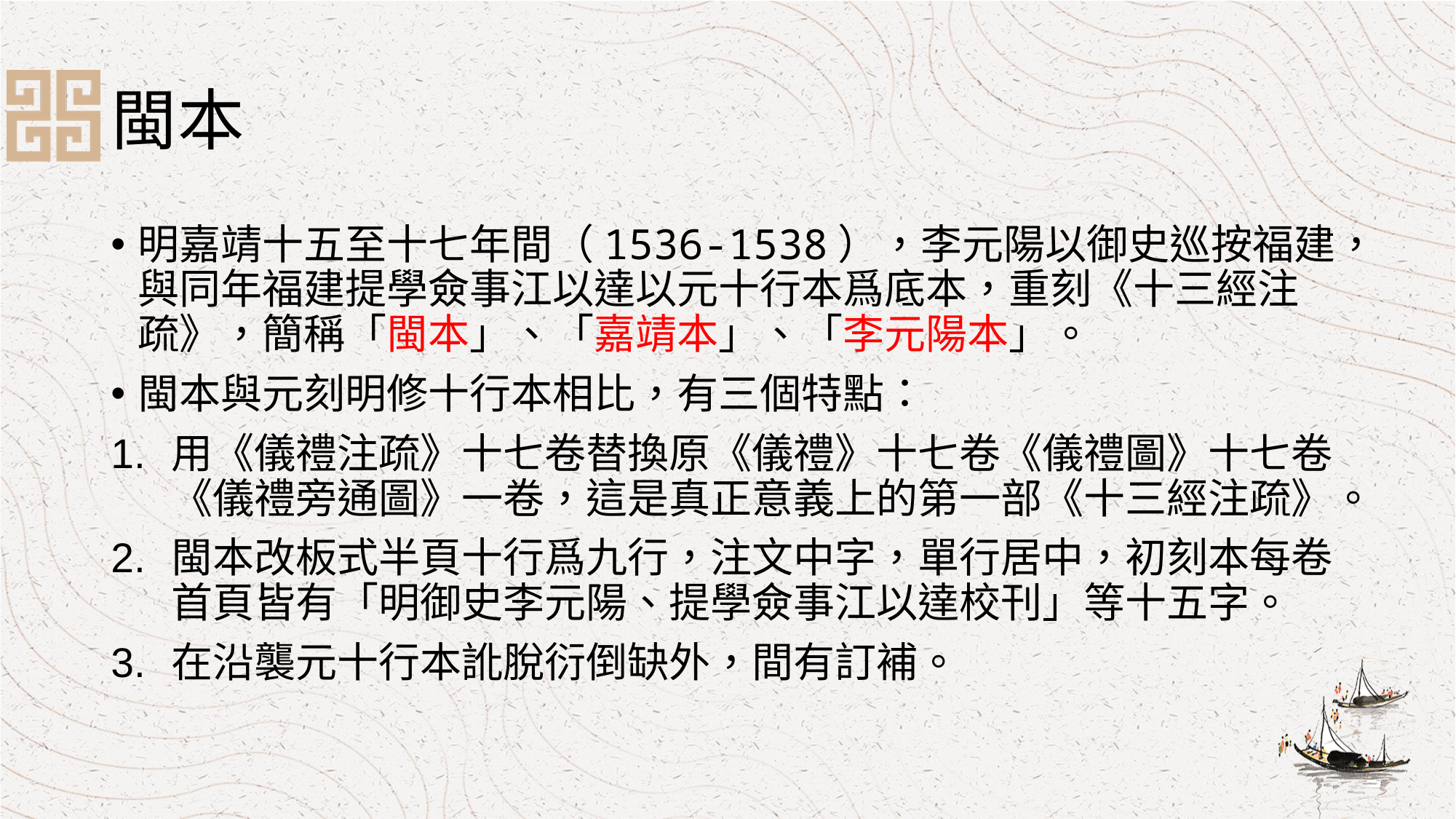

# 閩本
明嘉靖十五至十七年間（1536-1538），李元陽以御史巡按福建，與同年福建提學僉事江以達以元十行本爲底本，重刻《十三經注疏》，簡稱「閩本」、「嘉靖本」、「李元陽本」。
閩本與元刻明修十行本相比，有三個特點：
用《儀禮注疏》十七卷替換原《儀禮》十七卷《儀禮圖》十七卷《儀禮旁通圖》一卷，這是真正意義上的第一部《十三經注疏》。
閩本改板式半頁十行爲九行，注文中字，單行居中，初刻本每卷首頁皆有「明御史李元陽、提學僉事江以達校刊」等十五字。
在沿襲元十行本訛脫衍倒缺外，間有訂補。